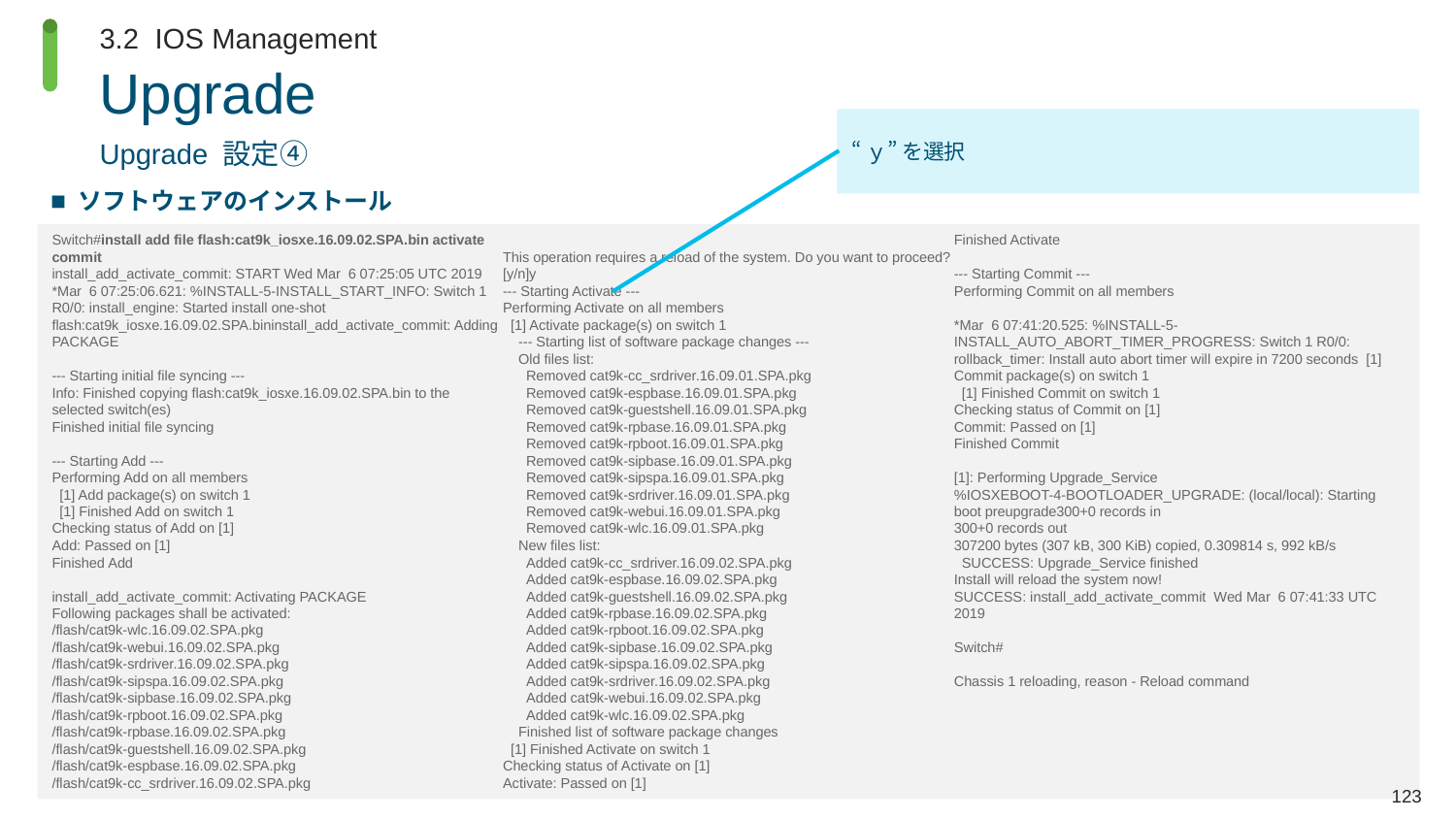

3.2  IOS Management
# Upgrade
“ｙ” を選択
Upgrade 設定④
ソフトウェアのインストール
Switch#install add file flash:cat9k_iosxe.16.09.02.SPA.bin activate commit
install_add_activate_commit: START Wed Mar  6 07:25:05 UTC 2019
*Mar  6 07:25:06.621: %INSTALL-5-INSTALL_START_INFO: Switch 1 R0/0: install_engine: Started install one-shot flash:cat9k_iosxe.16.09.02.SPA.bininstall_add_activate_commit: Adding PACKAGE

--- Starting initial file syncing ---
Info: Finished copying flash:cat9k_iosxe.16.09.02.SPA.bin to the selected switch(es)
Finished initial file syncing

--- Starting Add ---
Performing Add on all members
  [1] Add package(s) on switch 1
  [1] Finished Add on switch 1
Checking status of Add on [1]
Add: Passed on [1]
Finished Add

install_add_activate_commit: Activating PACKAGE
Following packages shall be activated:
/flash/cat9k-wlc.16.09.02.SPA.pkg
/flash/cat9k-webui.16.09.02.SPA.pkg
/flash/cat9k-srdriver.16.09.02.SPA.pkg
/flash/cat9k-sipspa.16.09.02.SPA.pkg
/flash/cat9k-sipbase.16.09.02.SPA.pkg
/flash/cat9k-rpboot.16.09.02.SPA.pkg
/flash/cat9k-rpbase.16.09.02.SPA.pkg
/flash/cat9k-guestshell.16.09.02.SPA.pkg
/flash/cat9k-espbase.16.09.02.SPA.pkg
/flash/cat9k-cc_srdriver.16.09.02.SPA.pkg

This operation requires a reload of the system. Do you want to proceed? [y/n]y
--- Starting Activate ---
Performing Activate on all members
  [1] Activate package(s) on switch 1
    --- Starting list of software package changes ---
    Old files list:
      Removed cat9k-cc_srdriver.16.09.01.SPA.pkg
      Removed cat9k-espbase.16.09.01.SPA.pkg
      Removed cat9k-guestshell.16.09.01.SPA.pkg
      Removed cat9k-rpbase.16.09.01.SPA.pkg
      Removed cat9k-rpboot.16.09.01.SPA.pkg
      Removed cat9k-sipbase.16.09.01.SPA.pkg
      Removed cat9k-sipspa.16.09.01.SPA.pkg
      Removed cat9k-srdriver.16.09.01.SPA.pkg
      Removed cat9k-webui.16.09.01.SPA.pkg
      Removed cat9k-wlc.16.09.01.SPA.pkg
    New files list:
      Added cat9k-cc_srdriver.16.09.02.SPA.pkg
      Added cat9k-espbase.16.09.02.SPA.pkg
      Added cat9k-guestshell.16.09.02.SPA.pkg
      Added cat9k-rpbase.16.09.02.SPA.pkg
      Added cat9k-rpboot.16.09.02.SPA.pkg
      Added cat9k-sipbase.16.09.02.SPA.pkg
      Added cat9k-sipspa.16.09.02.SPA.pkg
      Added cat9k-srdriver.16.09.02.SPA.pkg
      Added cat9k-webui.16.09.02.SPA.pkg
      Added cat9k-wlc.16.09.02.SPA.pkg
    Finished list of software package changes
  [1] Finished Activate on switch 1
Checking status of Activate on [1]
Activate: Passed on [1]
Finished Activate

--- Starting Commit ---
Performing Commit on all members

*Mar  6 07:41:20.525: %INSTALL-5-INSTALL_AUTO_ABORT_TIMER_PROGRESS: Switch 1 R0/0: rollback_timer: Install auto abort timer will expire in 7200 seconds  [1] Commit package(s) on switch 1
  [1] Finished Commit on switch 1
Checking status of Commit on [1]
Commit: Passed on [1]
Finished Commit

[1]: Performing Upgrade_Service
%IOSXEBOOT-4-BOOTLOADER_UPGRADE: (local/local): Starting boot preupgrade300+0 records in
300+0 records out
307200 bytes (307 kB, 300 KiB) copied, 0.309814 s, 992 kB/s
  SUCCESS: Upgrade_Service finished
Install will reload the system now!
SUCCESS: install_add_activate_commit  Wed Mar  6 07:41:33 UTC 2019

Switch#

Chassis 1 reloading, reason - Reload command
123